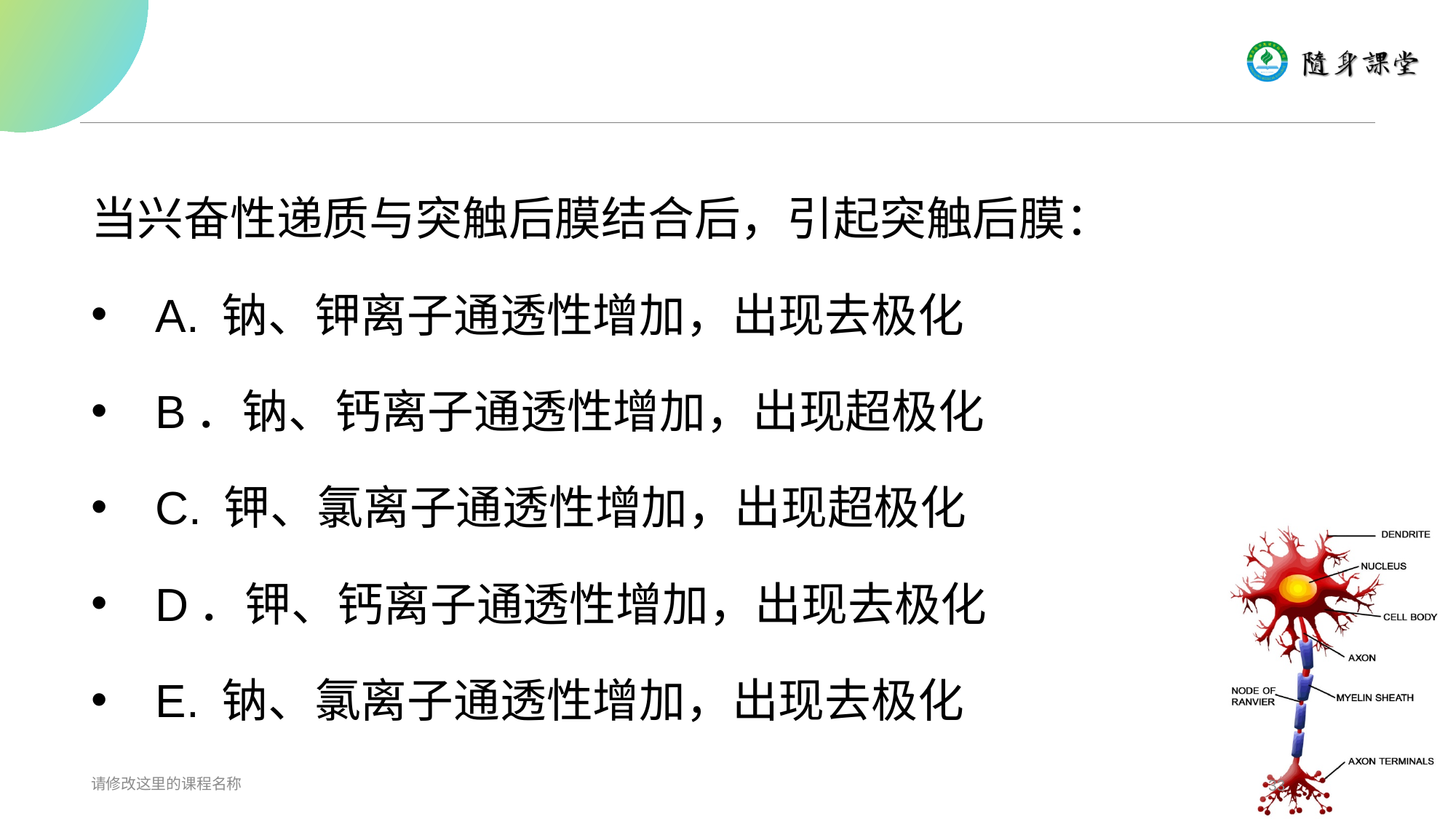

#
当兴奋性递质与突触后膜结合后，引起突触后膜：
   A. 钠、钾离子通透性增加，出现去极化
   B．钠、钙离子通透性增加，出现超极化
   C. 钾、氯离子通透性增加，出现超极化
   D．钾、钙离子通透性增加，出现去极化
   E. 钠、氯离子通透性增加，出现去极化
请修改这里的课程名称
33